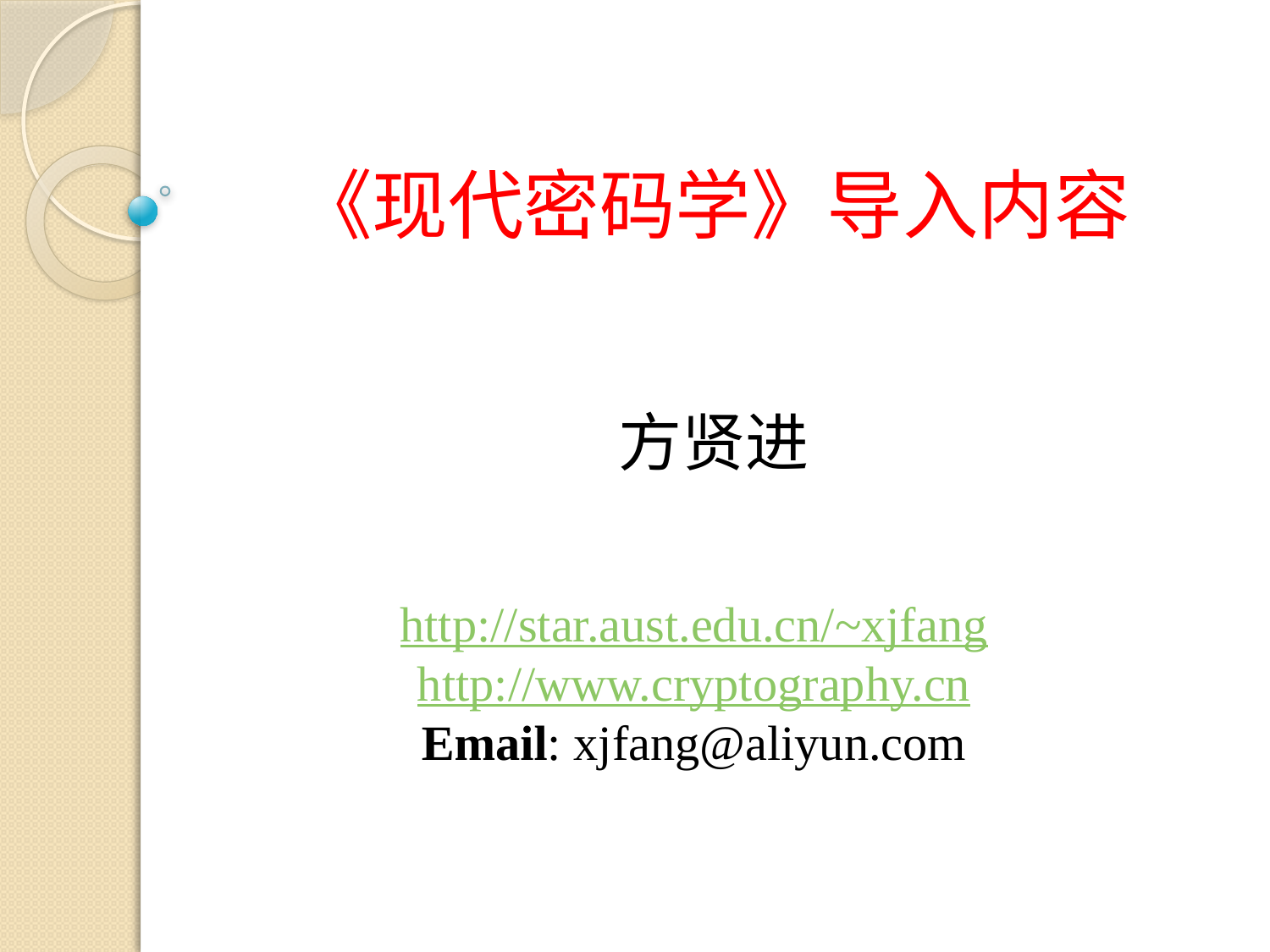

# 《现代密码学》导入内容
方贤进
http://star.aust.edu.cn/~xjfang
http://www.cryptography.cn
Email: xjfang@aliyun.com